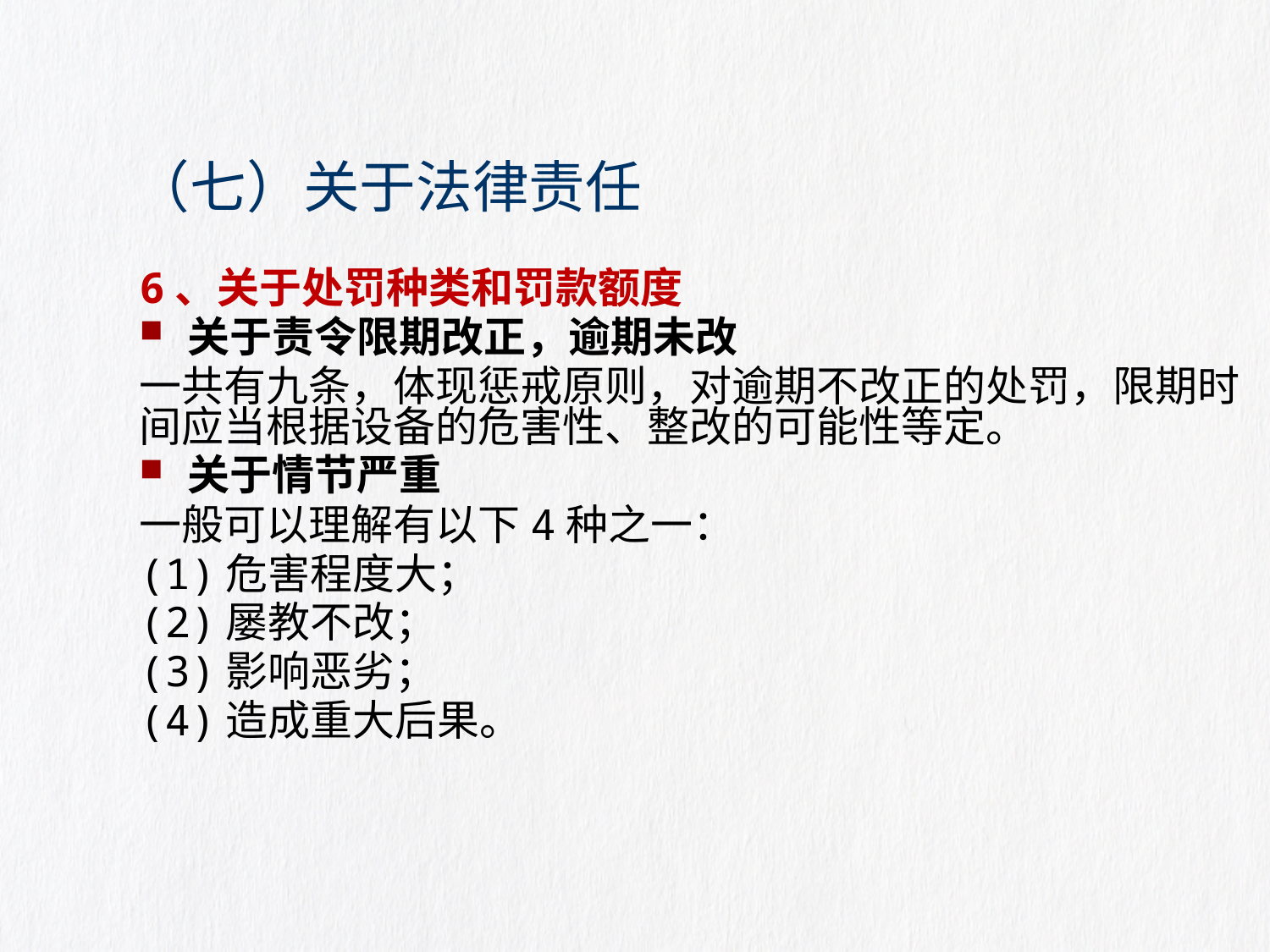

# （七）关于法律责任
6、关于处罚种类和罚款额度
关于责令限期改正，逾期未改
一共有九条，体现惩戒原则，对逾期不改正的处罚，限期时间应当根据设备的危害性、整改的可能性等定。
关于情节严重
一般可以理解有以下4种之一：
(1)危害程度大；
(2)屡教不改；
(3)影响恶劣；
(4)造成重大后果。
71